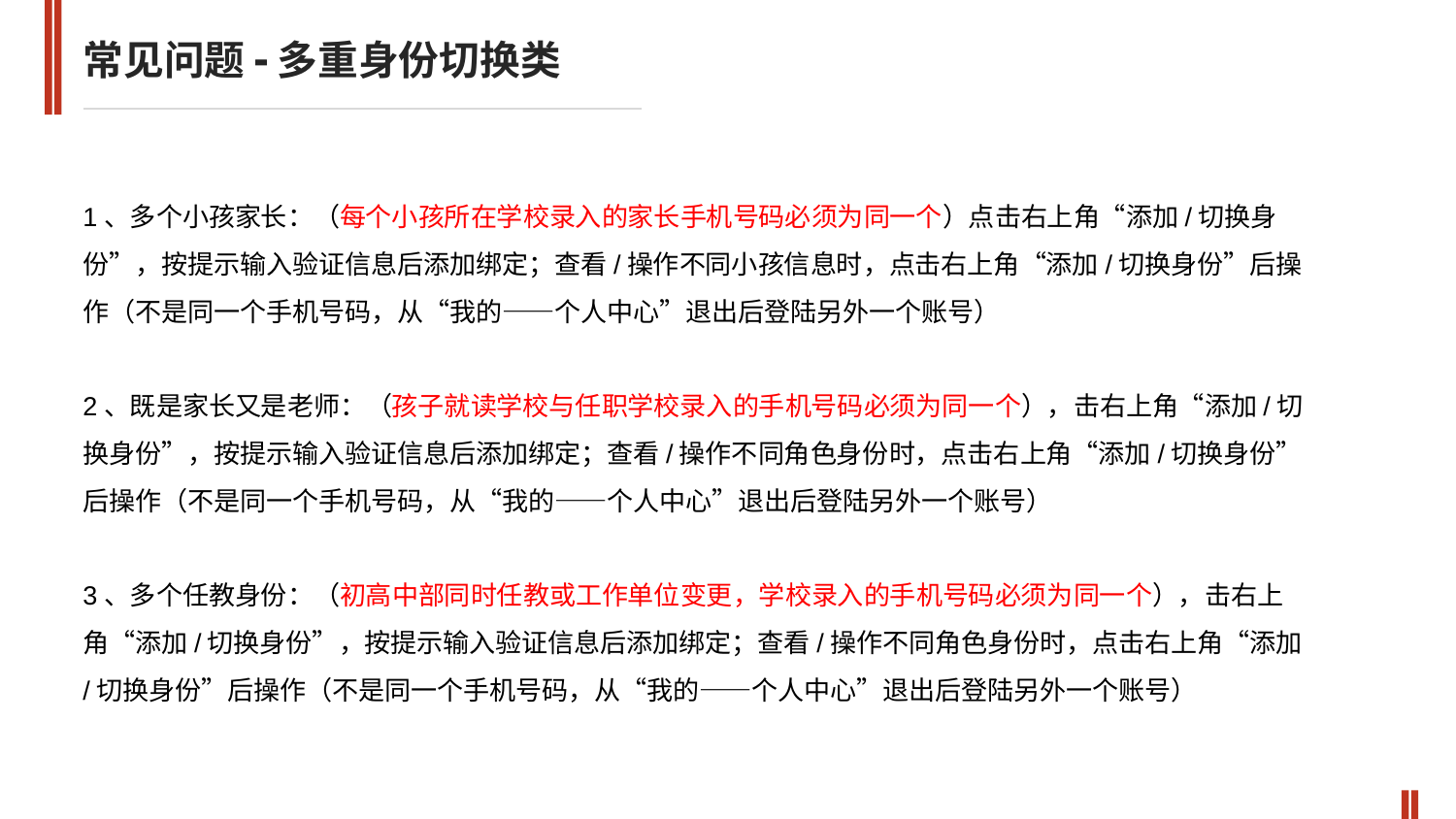

常见问题-多重身份切换类
1、多个小孩家长：（每个小孩所在学校录入的家长手机号码必须为同一个）点击右上角“添加/切换身份”，按提示输入验证信息后添加绑定；查看/操作不同小孩信息时，点击右上角“添加/切换身份”后操作（不是同一个手机号码，从“我的——个人中心”退出后登陆另外一个账号）

2、既是家长又是老师：（孩子就读学校与任职学校录入的手机号码必须为同一个），击右上角“添加/切换身份”，按提示输入验证信息后添加绑定；查看/操作不同角色身份时，点击右上角“添加/切换身份”后操作（不是同一个手机号码，从“我的——个人中心”退出后登陆另外一个账号）

3、多个任教身份：（初高中部同时任教或工作单位变更，学校录入的手机号码必须为同一个），击右上角“添加/切换身份”，按提示输入验证信息后添加绑定；查看/操作不同角色身份时，点击右上角“添加/切换身份”后操作（不是同一个手机号码，从“我的——个人中心”退出后登陆另外一个账号）